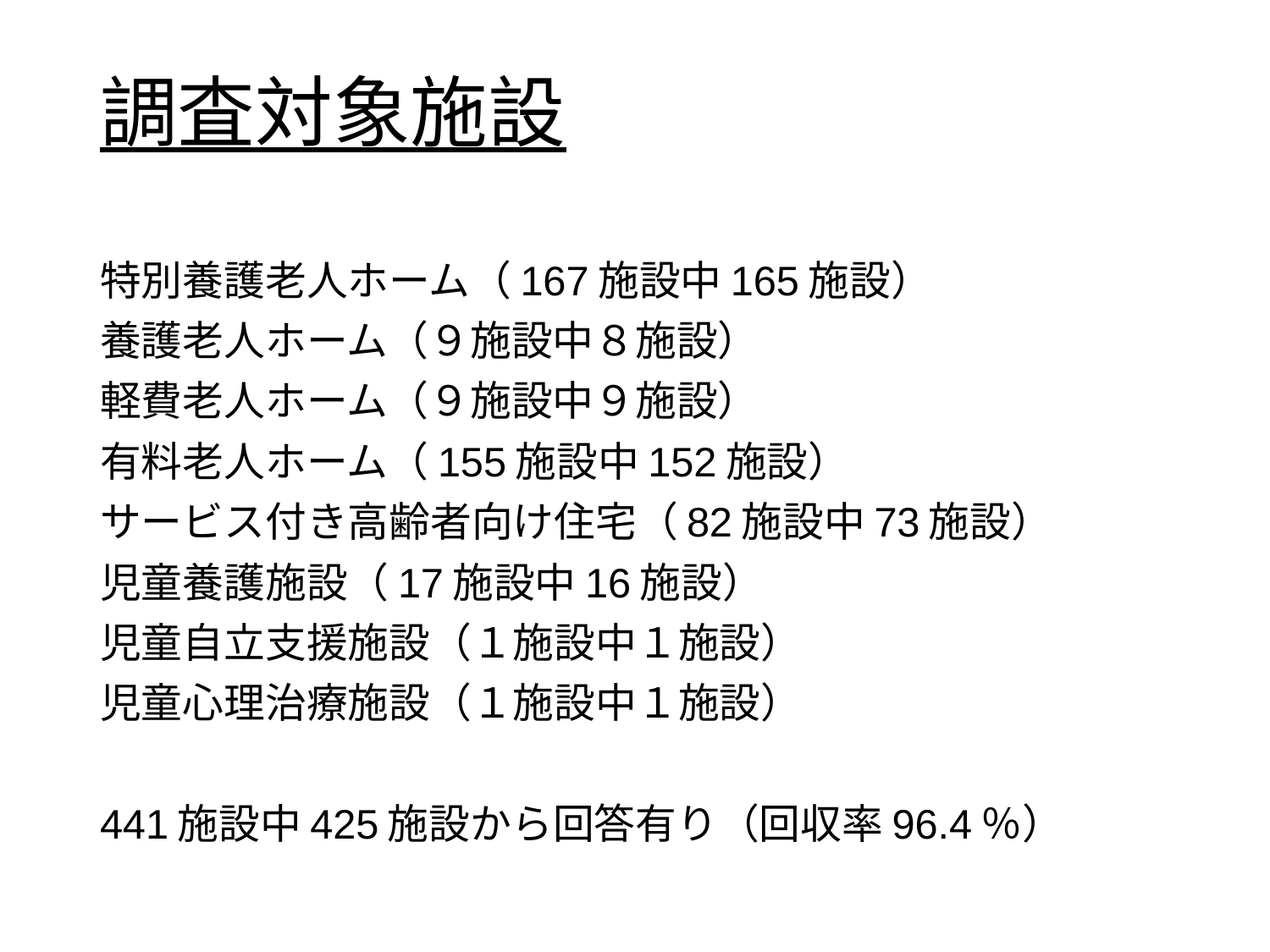

# 調査対象施設
特別養護老人ホーム（167施設中165施設）
養護老人ホーム（９施設中８施設）
軽費老人ホーム（９施設中９施設）
有料老人ホーム（155施設中152施設）
サービス付き高齢者向け住宅（82施設中73施設）
児童養護施設（17施設中16施設）
児童自立支援施設（１施設中１施設）
児童心理治療施設（１施設中１施設）

441施設中425施設から回答有り（回収率96.4％）